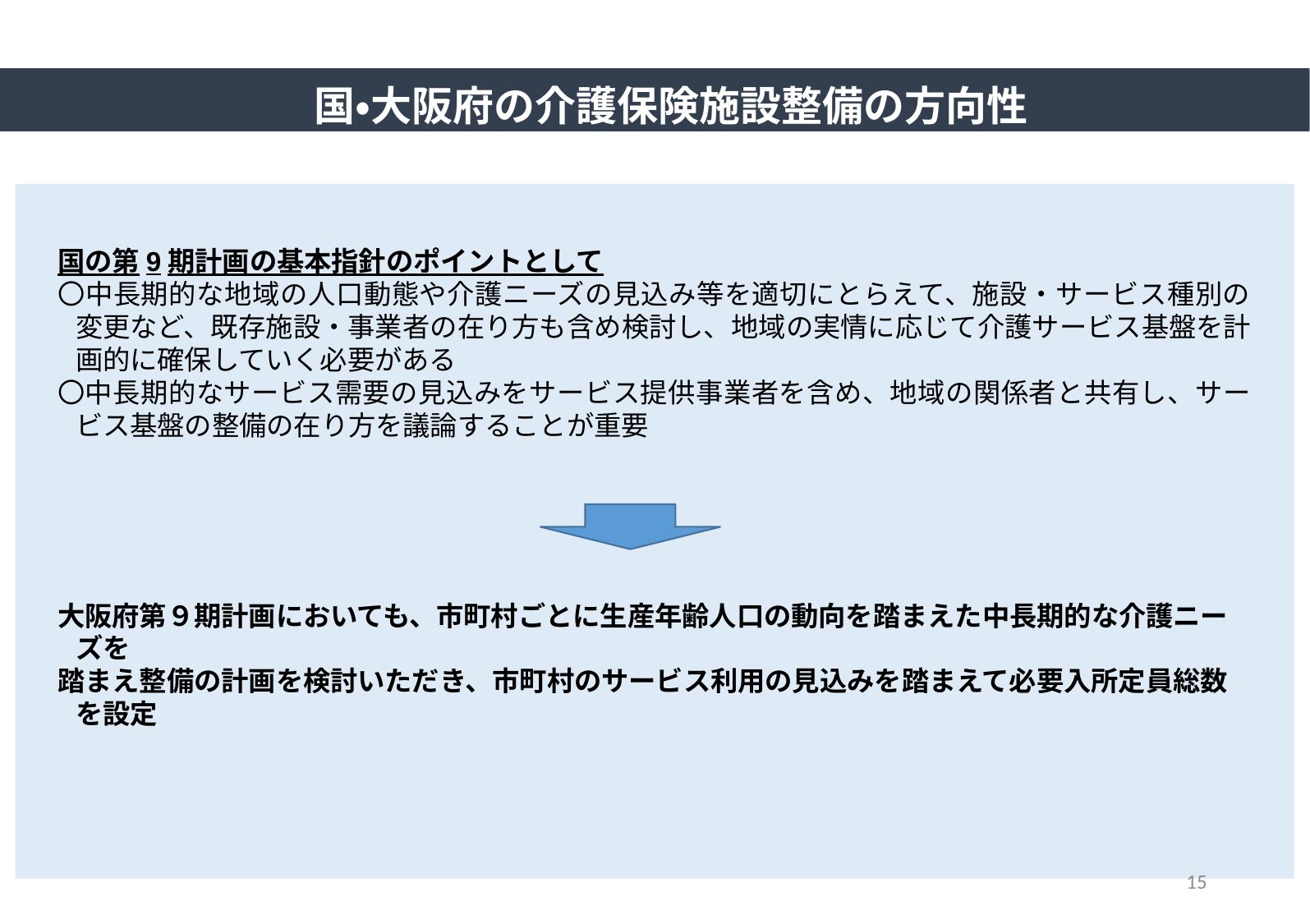

国・大阪府の介護保険施設整備の方向性

国の第9期計画の基本指針のポイントとして
〇中長期的な地域の人口動態や介護ニーズの見込み等を適切にとらえて、施設・サービス種別の変更など、既存施設・事業者の在り方も含め検討し、地域の実情に応じて介護サービス基盤を計画的に確保していく必要がある
〇中長期的なサービス需要の見込みをサービス提供事業者を含め、地域の関係者と共有し、サービス基盤の整備の在り方を議論することが重要

大阪府第９期計画においても、市町村ごとに生産年齢人口の動向を踏まえた中長期的な介護ニーズを
踏まえ整備の計画を検討いただき、市町村のサービス利用の見込みを踏まえて必要入所定員総数を設定
15